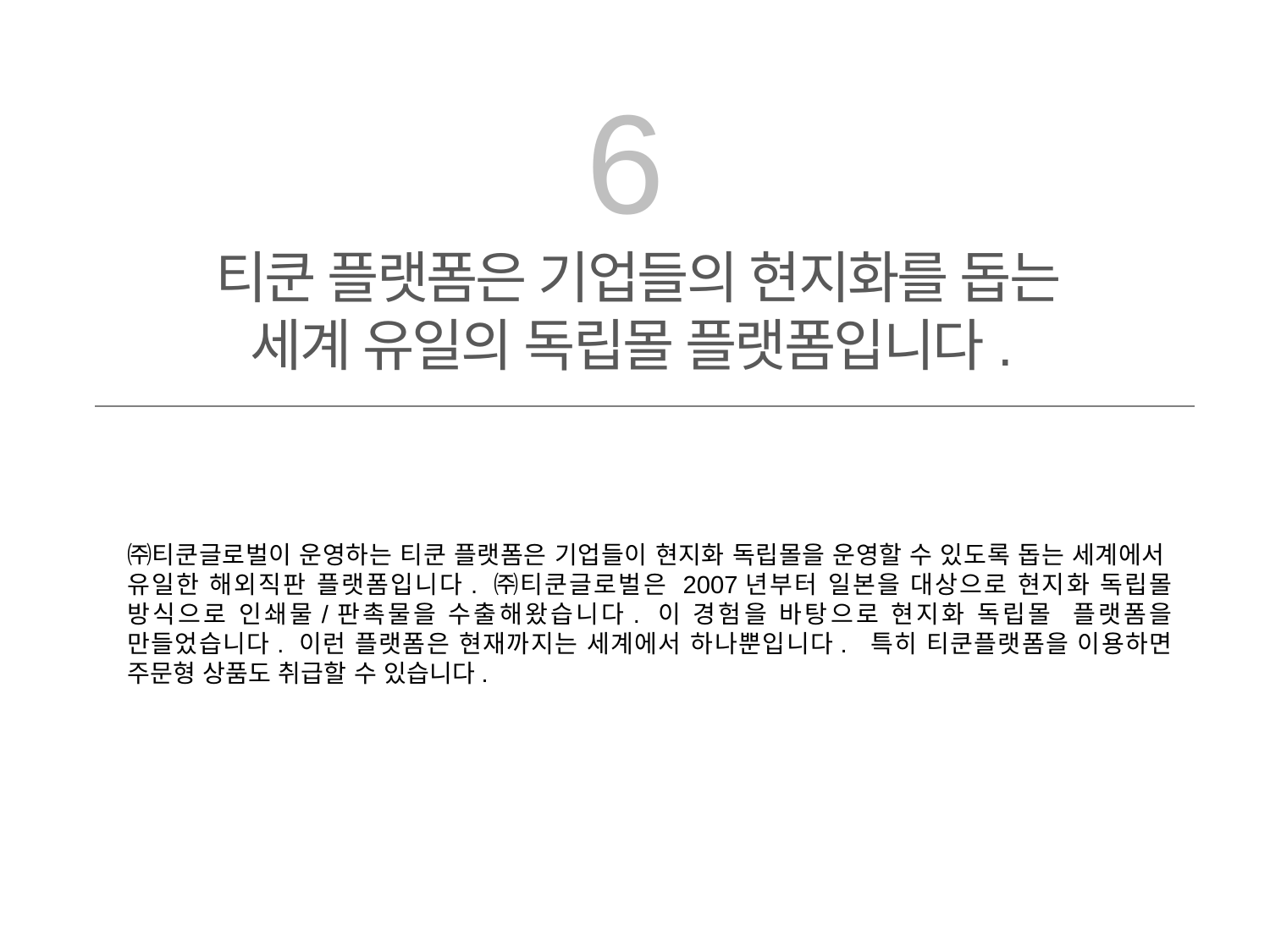

6
티쿤 플랫폼은 기업들의 현지화를 돕는
세계 유일의 독립몰 플랫폼입니다.
㈜티쿤글로벌이 운영하는 티쿤 플랫폼은 기업들이 현지화 독립몰을 운영할 수 있도록 돕는 세계에서  유일한 해외직판 플랫폼입니다. ㈜티쿤글로벌은 2007년부터 일본을 대상으로 현지화 독립몰 방식으로 인쇄물/판촉물을 수출해왔습니다. 이 경험을 바탕으로 현지화 독립몰  플랫폼을 만들었습니다. 이런 플랫폼은 현재까지는 세계에서 하나뿐입니다.  특히 티쿤플랫폼을 이용하면 주문형 상품도 취급할 수 있습니다.